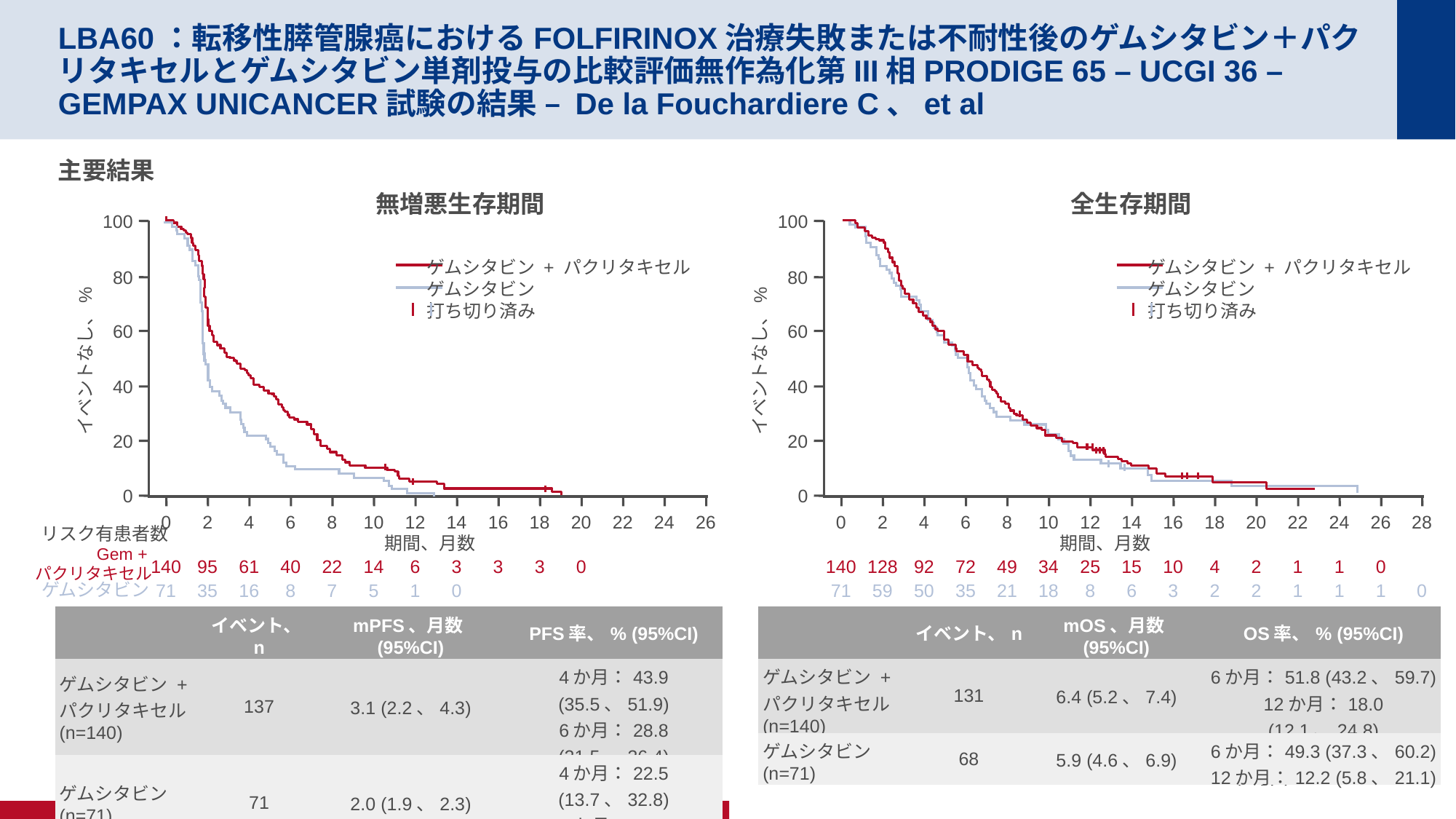

# LBA60：転移性膵管腺癌におけるFOLFIRINOX治療失敗または不耐性後のゲムシタビン＋パクリタキセルとゲムシタビン単剤投与の比較評価無作為化第III相PRODIGE 65 – UCGI 36 – GEMPAX UNICANCER試験の結果 – De la Fouchardiere C、et al
主要結果
無増悪生存期間
全生存期間
100

80

60

イベントなし、%
40

20

0

ゲムシタビン + パクリタキセル
ゲムシタビン
打ち切り済み

0
2
4
6
8
10
12
14
16
18
20
22
24
26
リスク有患者数
期間、月数
100

80

60

イベントなし、%
40

20

0

ゲムシタビン + パクリタキセル
ゲムシタビン
打ち切り済み

28
0
2
4
6
8
10
12
14
16
18
20
22
24
26
期間、月数
Gem +
パクリタキセル
140
95
61
40
22
14
6
3
3
3
0
140
128
92
72
49
34
25
15
10
4
2
1
1
0
ゲムシタビン
71
35
16
8
7
5
1
0
71
59
50
35
21
18
8
6
3
2
2
1
1
1
0
|  | イベント、n | mPFS、月数(95%CI) | PFS率、% (95%CI) |
| --- | --- | --- | --- |
| ゲムシタビン + パクリタキセル(n=140) | 137 | 3.1 (2.2、4.3) | 4か月：43.9 (35.5、51.9) 6か月：28.8 (21.5、36.4) |
| ゲムシタビン(n=71) | 71 | 2.0 (1.9、2.3) | 4か月：22.5 (13.7、32.8) 6か月：11.3 (5.3、19.8) |
|  | イベント、n | mOS、月数(95%CI) | OS率、% (95%CI) |
| --- | --- | --- | --- |
| ゲムシタビン + パクリタキセル(n=140) | 131 | 6.4 (5.2、7.4) | 6か月：51.8 (43.2、59.7) 12か月：18.0 (12.1、24.8) |
| ゲムシタビン(n=71) | 68 | 5.9 (4.6、6.9) | 6か月：49.3 (37.3、60.2) 12か月：12.2 (5.8、21.1) |
De la Fouchardiere C, et al.Ann Oncol 2022;33(suppl):abstr LBA60